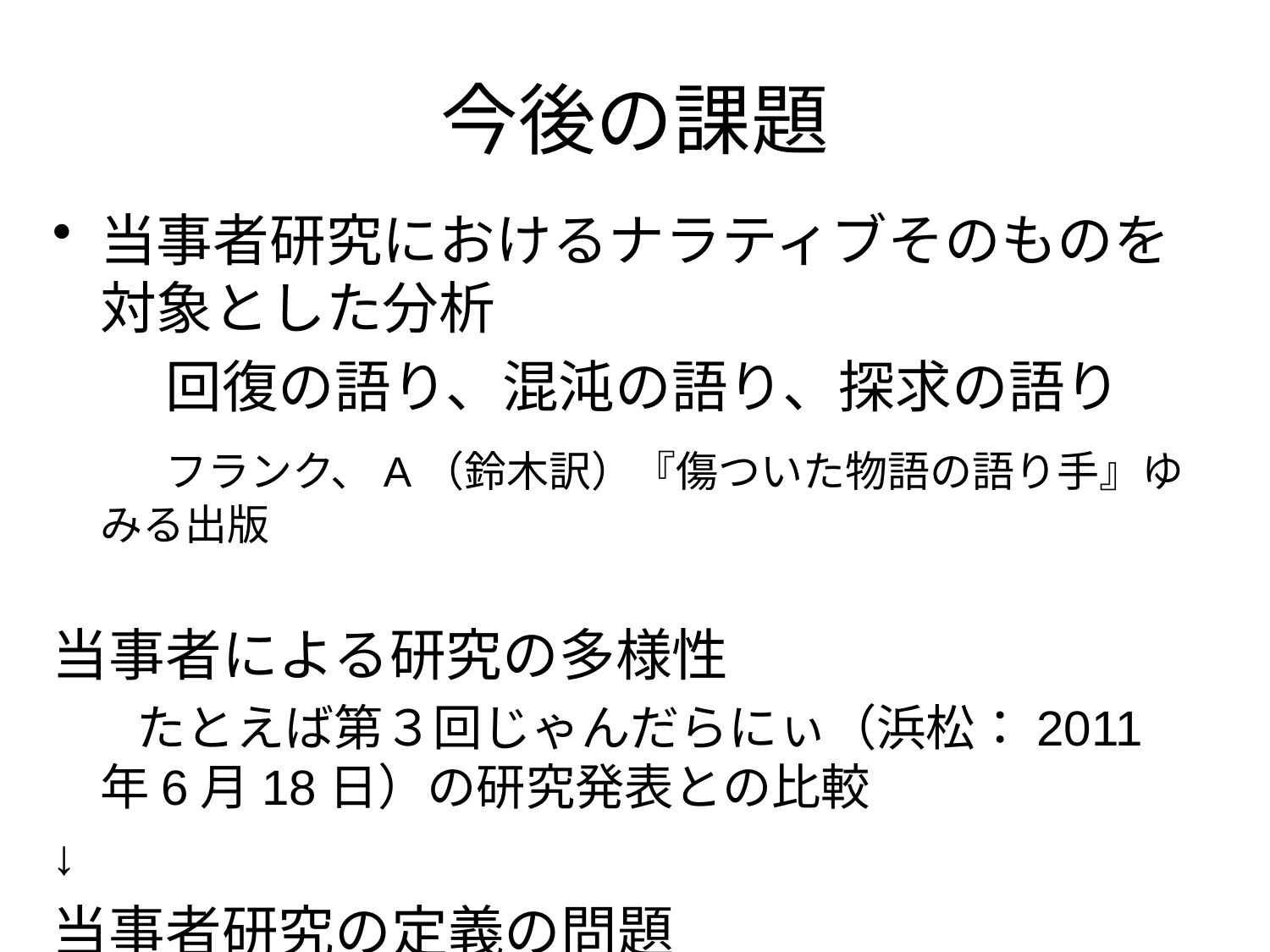

# 今後の課題
当事者研究におけるナラティブそのものを対象とした分析
　　回復の語り、混沌の語り、探求の語り
　　フランク、A（鈴木訳）『傷ついた物語の語り手』ゆみる出版

当事者による研究の多様性
　　たとえば第３回じゃんだらにぃ（浜松：2011年6月18日）の研究発表との比較
↓
当事者研究の定義の問題